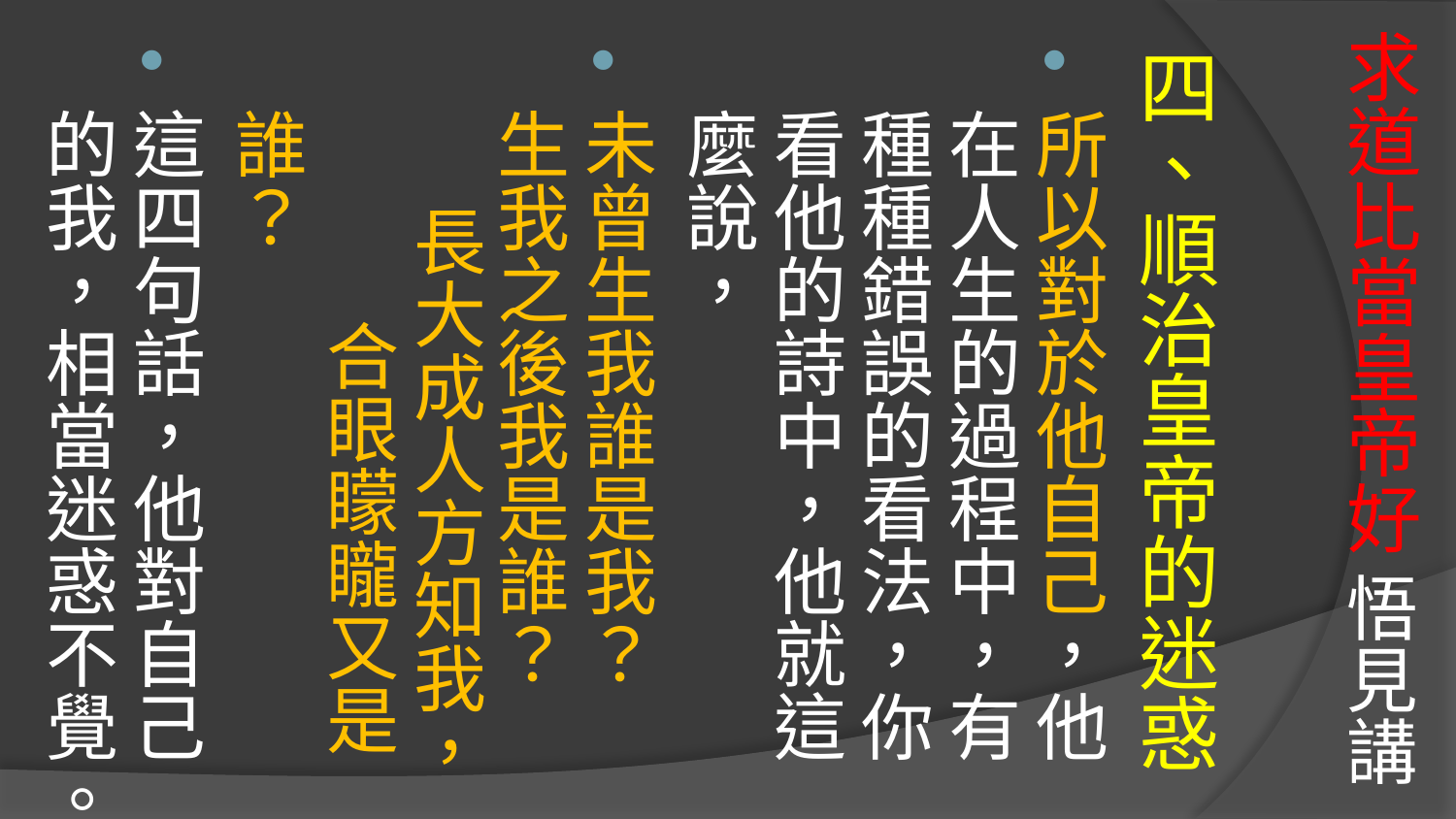

# 求道比當皇帝好 悟見講
四、順治皇帝的迷惑
所以對於他自己，他在人生的過程中，有種種錯誤的看法，你看他的詩中，他就這麼說，
未曾生我誰是我？  生我之後我是誰？            長大成人方知我，             合眼矇矓又是誰？
這四句話，他對自己的我，相當迷惑不覺。